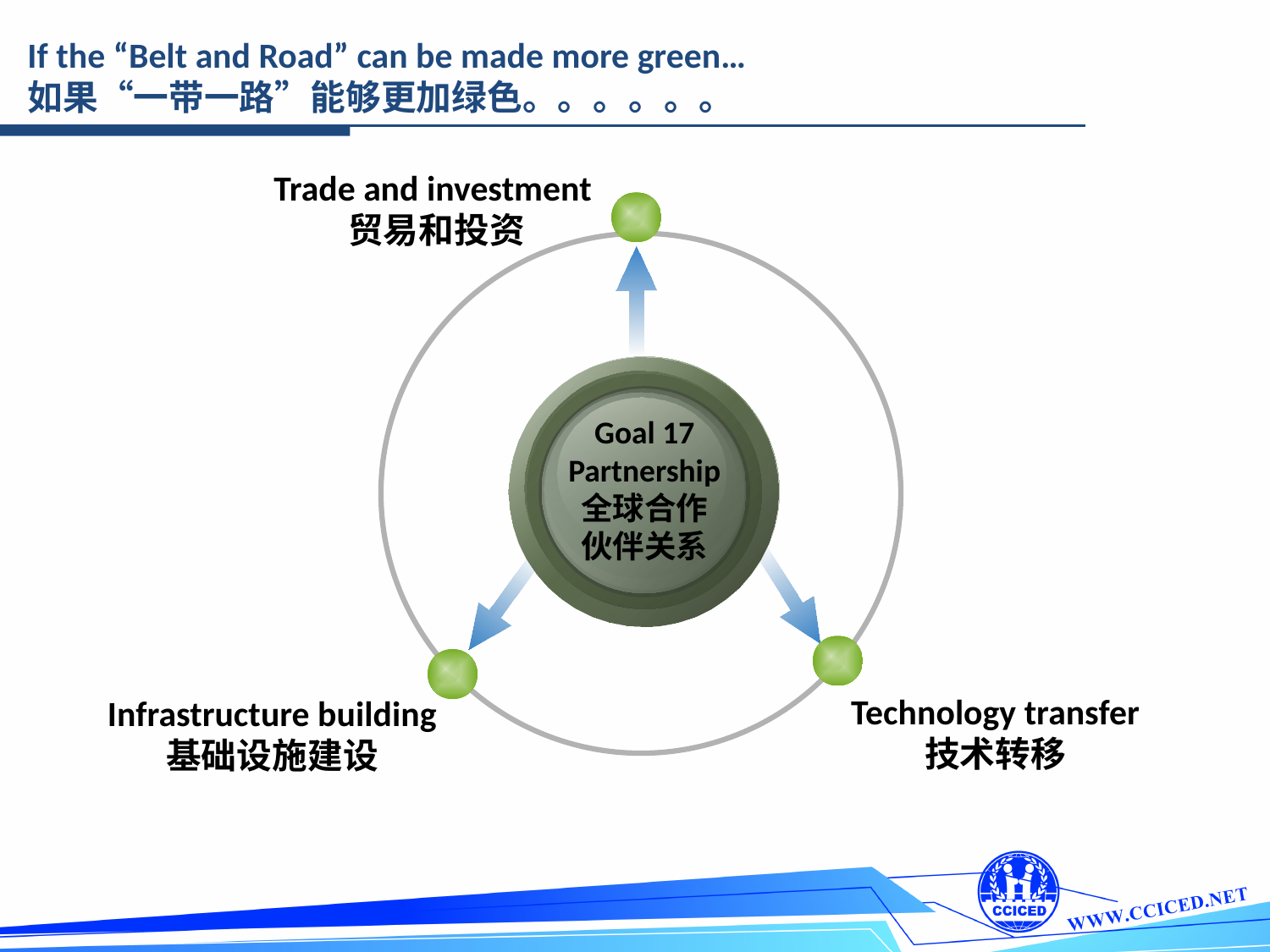

If the “Belt and Road” can be made more green…
如果“一带一路”能够更加绿色。。。。。。

Trade and investment
贸易和投资

Goal 17
Partnership
全球合作
伙伴关系

Technology transfer
技术转移
Infrastructure building
基础设施建设